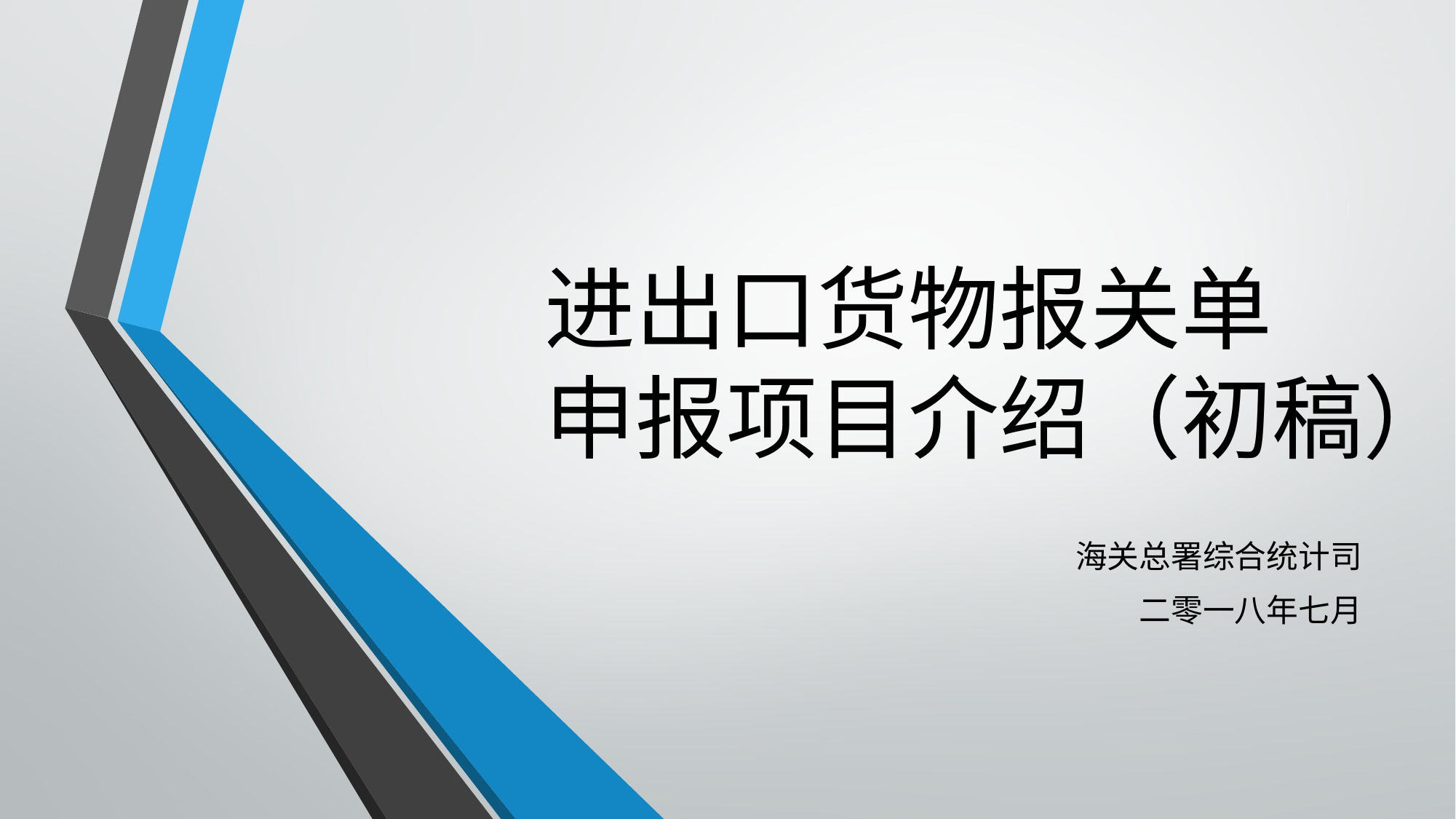

# 进出口货物报关单 申报项目介绍（初稿）

海关总署综合统计司
二零一八年七月